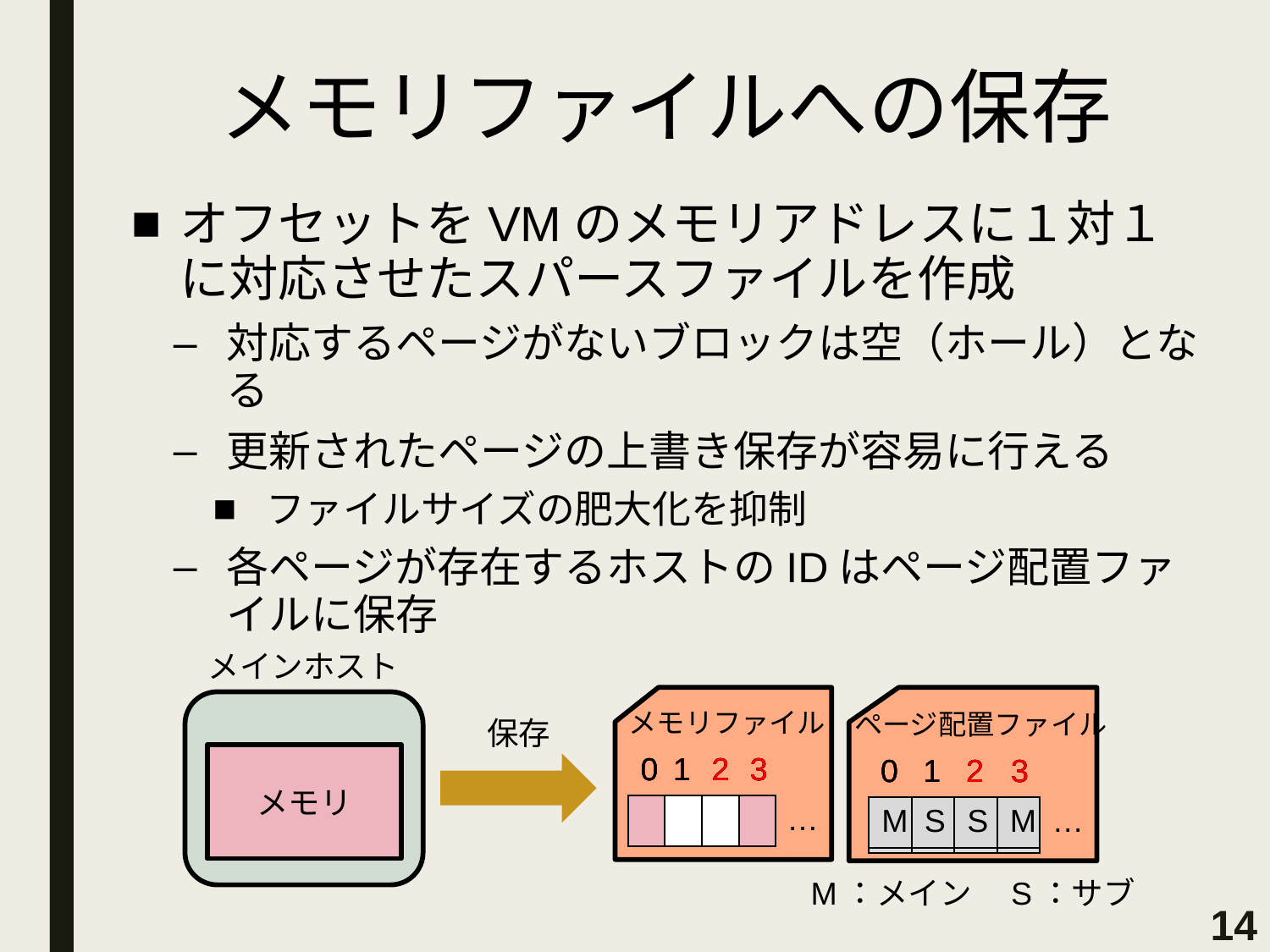

# メモリファイルへの保存
オフセットをVMのメモリアドレスに１対１に対応させたスパースファイルを作成
対応するページがないブロックは空（ホール）となる
更新されたページの上書き保存が容易に行える
ファイルサイズの肥大化を抑制
各ページが存在するホストのIDはページ配置ファイルに保存
メインホスト

メモリファイル
ページ配置ファイル
保存
メモリ
| 0 | 1 | 2 | 3 |
| --- | --- | --- | --- |
| 0 | 1 | 2 | 3 |
| --- | --- | --- | --- |
| 0 | 1 | 2 | 3 |
| --- | --- | --- | --- |
| 0 | 1 | 2 | 3 |
| --- | --- | --- | --- |
| 0 | 1 | 2 | 3 |
| --- | --- | --- | --- |
| 0 | 1 | 2 | 3 |
| --- | --- | --- | --- |
| 0 | 1 | 2 | 3 |
| --- | --- | --- | --- |
| 0 | 1 | 2 | 3 |
| --- | --- | --- | --- |

…
…
|  |  |  |  |
| --- | --- | --- | --- |
|  |  |  |  |
| --- | --- | --- | --- |
|  |  |  |  |
| --- | --- | --- | --- |
|  |  |  |  |
| --- | --- | --- | --- |
| M |  |  |  |
| --- | --- | --- | --- |
| M | S |  |  |
| --- | --- | --- | --- |
| M | S | S | M |
| --- | --- | --- | --- |
M：メイン　S：サブ
14